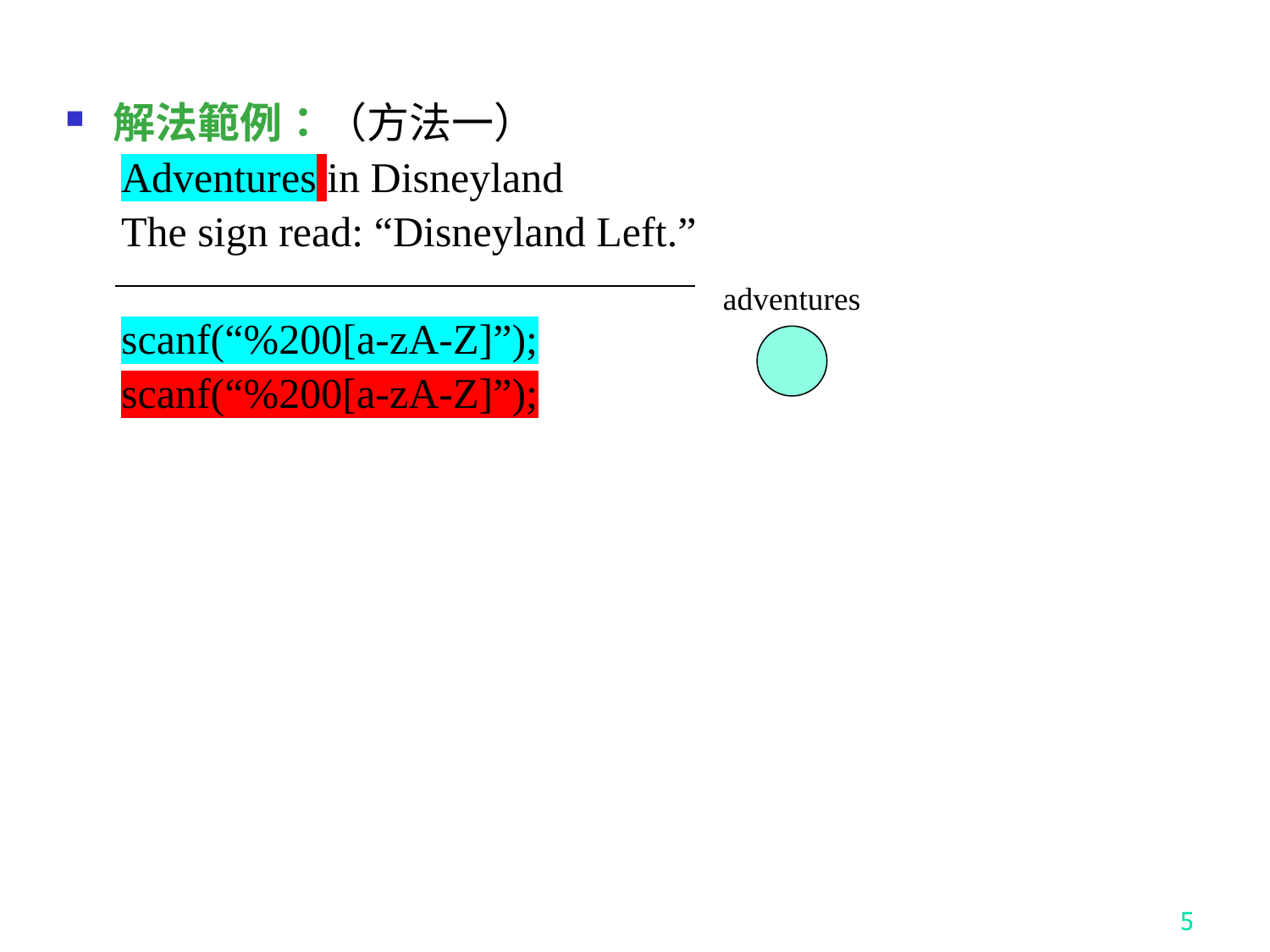

解法範例：（方法一）
Adventures in Disneyland
The sign read: “Disneyland Left.”

scanf(“%200[a-zA-Z]”);
scanf(“%200[a-zA-Z]”);
adventures

5